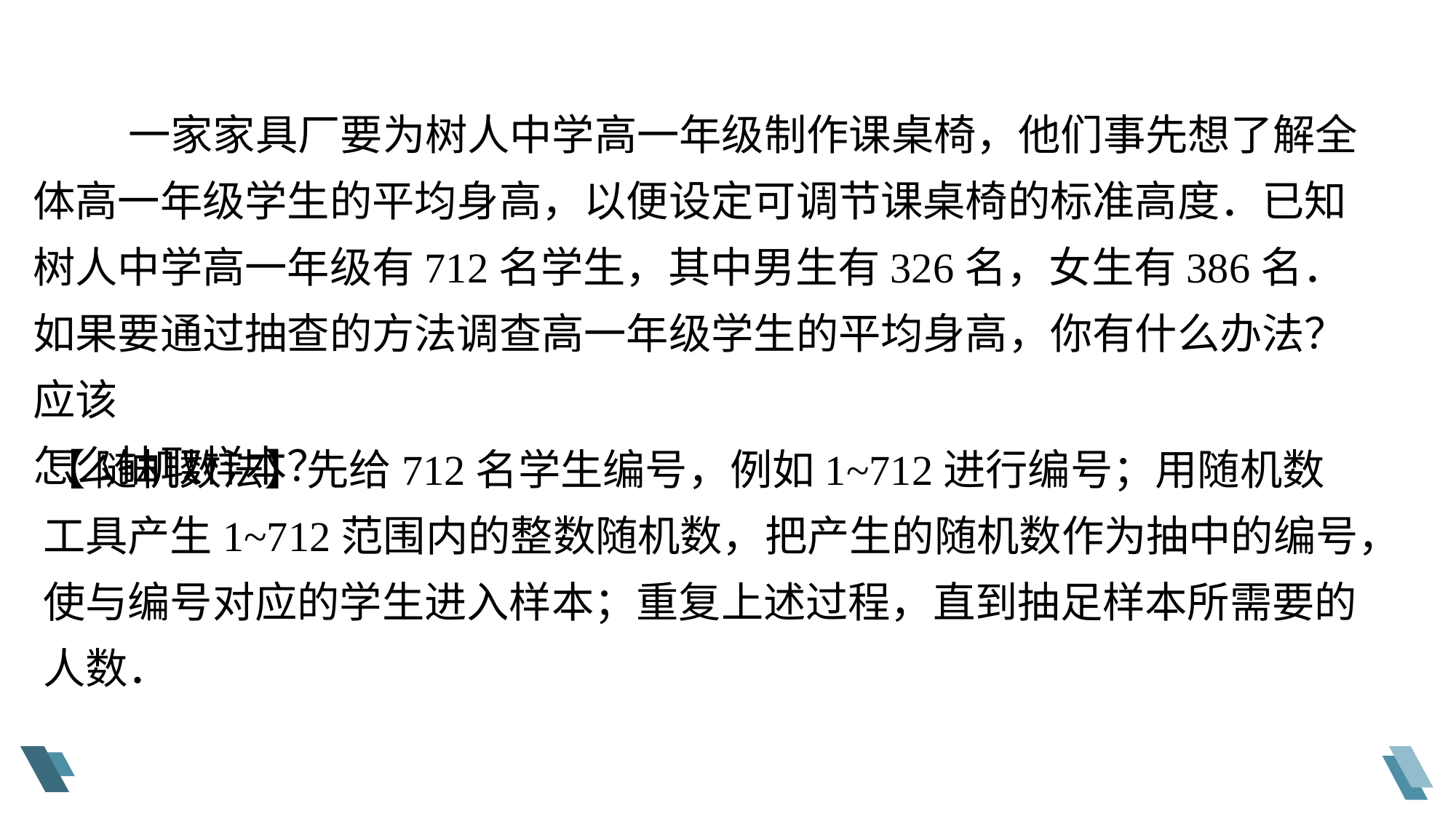

一家家具厂要为树人中学高一年级制作课桌椅，他们事先想了解全体高一年级学生的平均身高，以便设定可调节课桌椅的标准高度．已知树人中学高一年级有712名学生，其中男生有326名，女生有386名．如果要通过抽查的方法调查高一年级学生的平均身高，你有什么办法？应该
怎么抽取样本？
【 随机数法】先给712名学生编号，例如1~712进行编号；用随机数工具产生1~712范围内的整数随机数，把产生的随机数作为抽中的编号，使与编号对应的学生进入样本；重复上述过程，直到抽足样本所需要的人数．